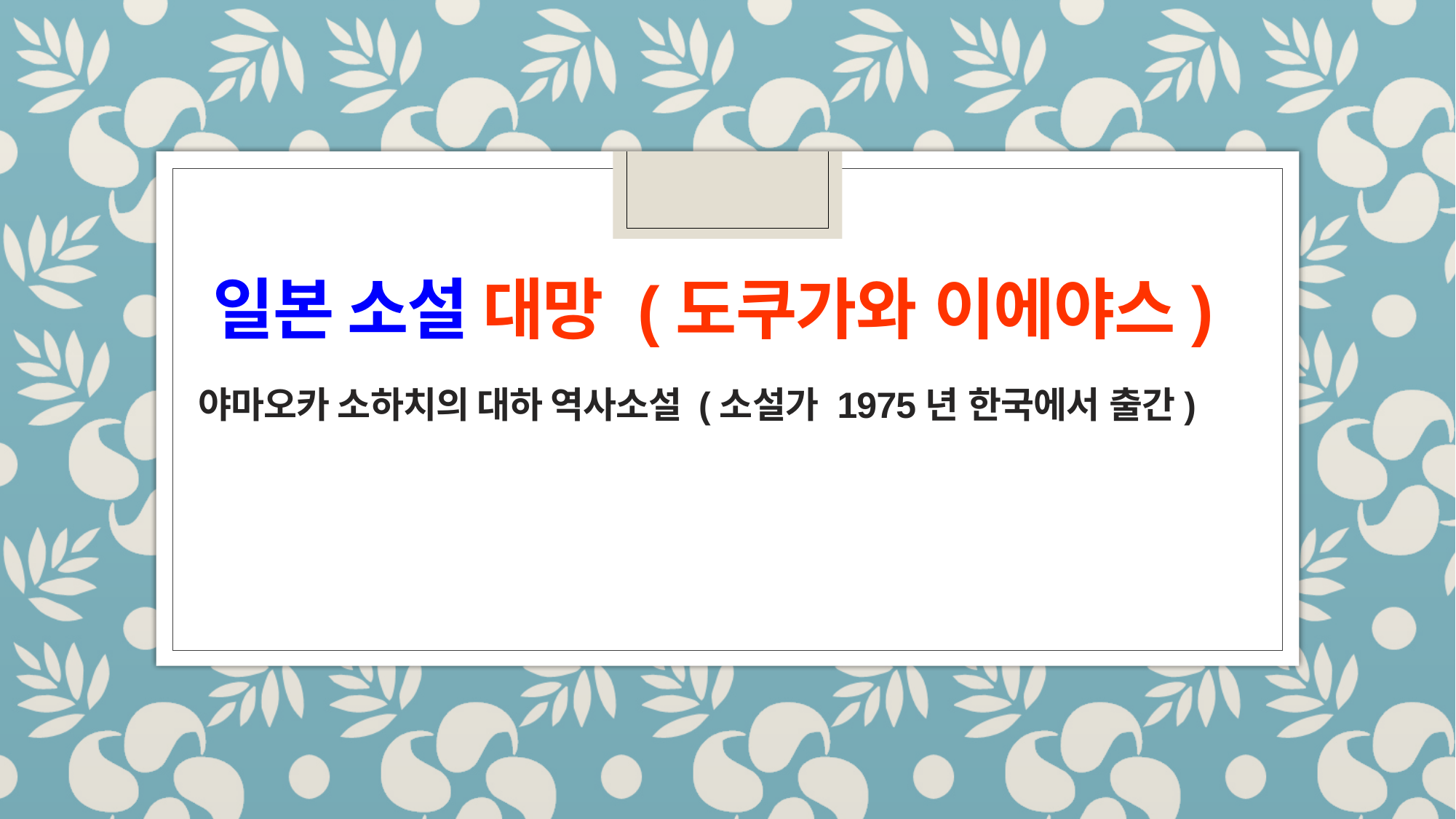

일본 소설 대망 (도쿠가와 이에야스)
야마오카 소하치의 대하 역사소설 (소설가 1975년 한국에서 출간)